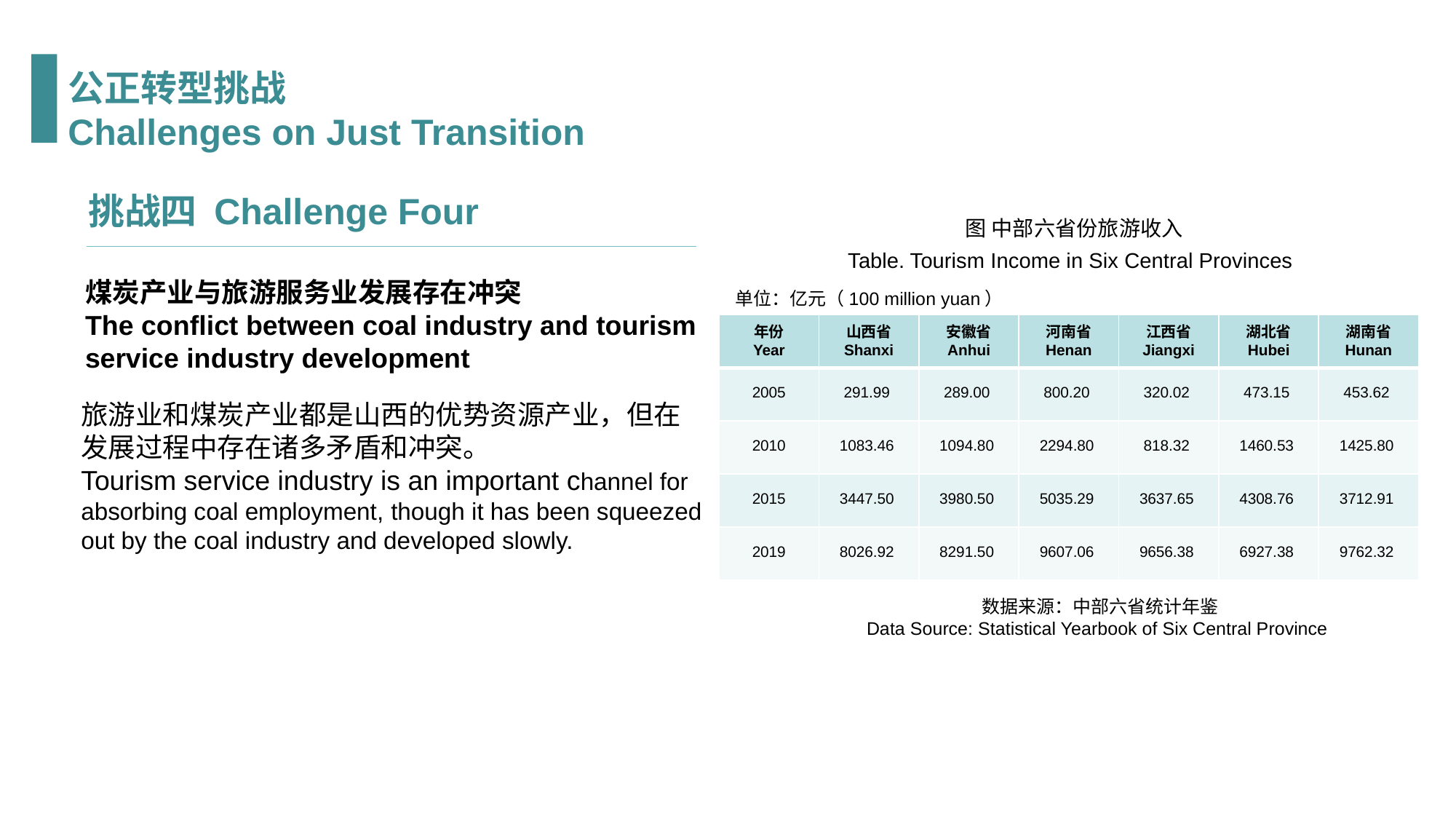

公正转型挑战
Challenges on Just Transition

挑战四 Challenge Four
图 中部六省份旅游收入
Table. Tourism Income in Six Central Provinces
煤炭产业与旅游服务业发展存在冲突
The conflict between coal industry and tourism service industry development
单位：亿元（100 million yuan）
| 年份 Year | 山西省 Shanxi | 安徽省 Anhui | 河南省 Henan | 江西省 Jiangxi | 湖北省 Hubei | 湖南省 Hunan |
| --- | --- | --- | --- | --- | --- | --- |
| 2005 | 291.99 | 289.00 | 800.20 | 320.02 | 473.15 | 453.62 |
| 2010 | 1083.46 | 1094.80 | 2294.80 | 818.32 | 1460.53 | 1425.80 |
| 2015 | 3447.50 | 3980.50 | 5035.29 | 3637.65 | 4308.76 | 3712.91 |
| 2019 | 8026.92 | 8291.50 | 9607.06 | 9656.38 | 6927.38 | 9762.32 |
旅游业和煤炭产业都是山西的优势资源产业，但在发展过程中存在诸多矛盾和冲突。
Tourism service industry is an important channel for absorbing coal employment, though it has been squeezed out by the coal industry and developed slowly.
数据来源：中部六省统计年鉴
Data Source: Statistical Yearbook of Six Central Province